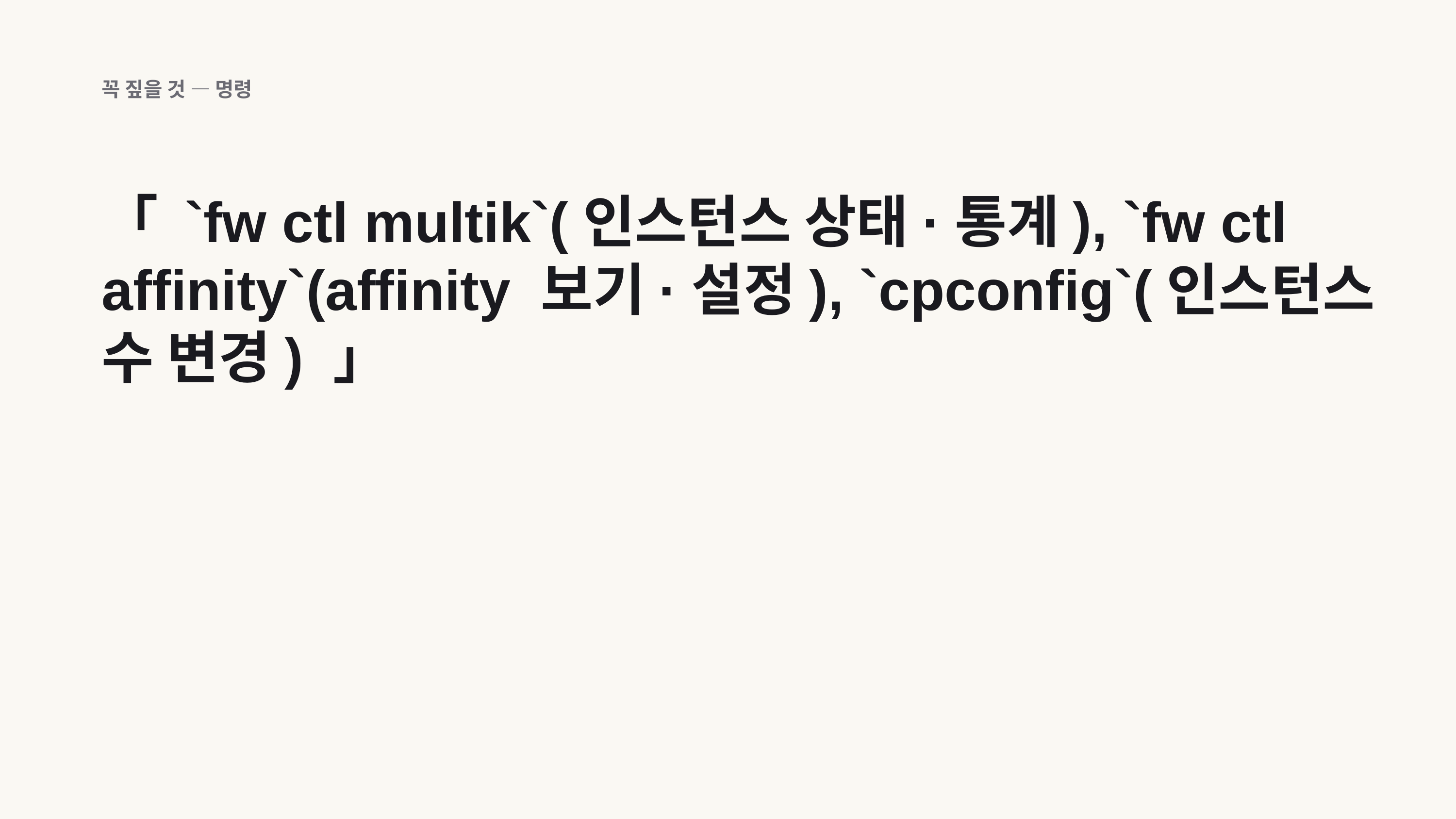

꼭 짚을 것 — 명령
「 `fw ctl multik`(인스턴스 상태·통계), `fw ctl affinity`(affinity 보기·설정), `cpconfig`(인스턴스 수 변경) 」